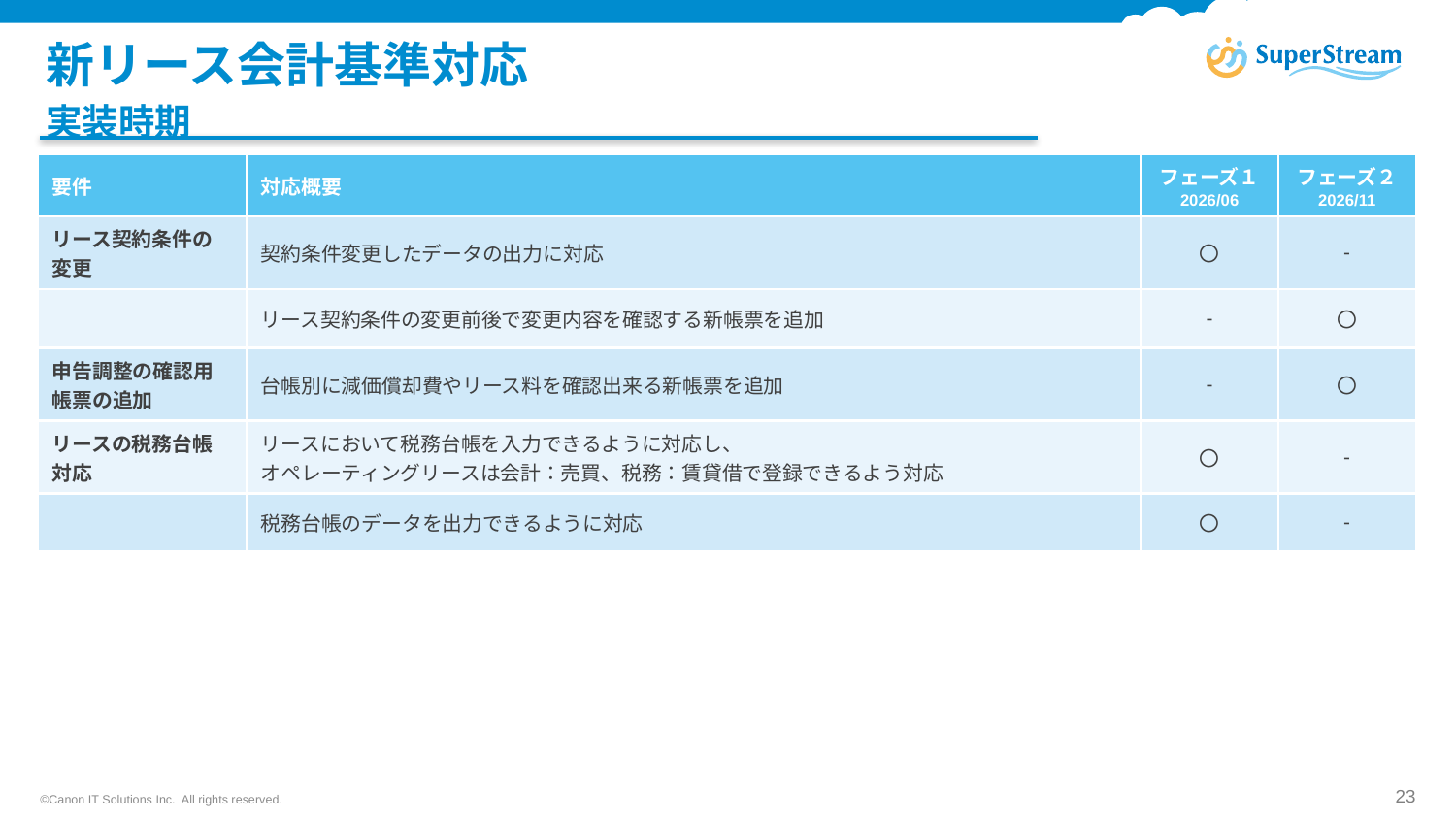

# 新リース会計基準対応
実装時期
| 要件 | 対応概要 | フェーズ１ 2026/06 | フェーズ２ 2026/11 |
| --- | --- | --- | --- |
| リース契約条件の 変更 | 契約条件変更したデータの出力に対応 | 〇 | - |
|  | リース契約条件の変更前後で変更内容を確認する新帳票を追加 | - | 〇 |
| 申告調整の確認用 帳票の追加 | 台帳別に減価償却費やリース料を確認出来る新帳票を追加 | - | 〇 |
| リースの税務台帳 対応 | リースにおいて税務台帳を入力できるように対応し、 オペレーティングリースは会計：売買、税務：賃貸借で登録できるよう対応 | 〇 | - |
|  | 税務台帳のデータを出力できるように対応 | 〇 | - |
©Canon IT Solutions Inc.  All rights reserved.
23